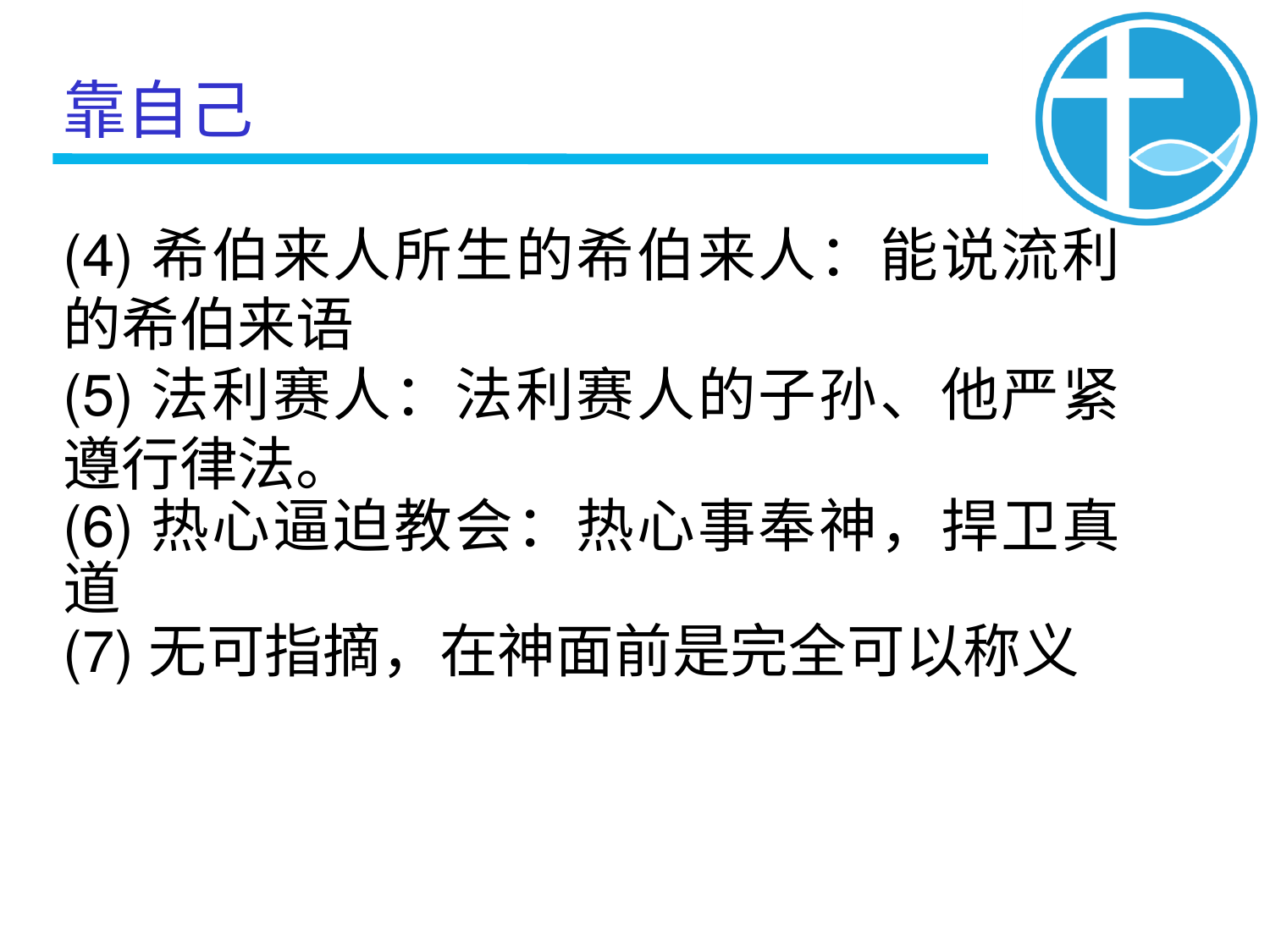

靠自己
(4)希伯来人所生的希伯来人：能说流利的希伯来语
(5)法利赛人：法利赛人的子孙、他严紧遵行律法。
(6)热心逼迫教会：热心事奉神，捍卫真道
(7)无可指摘，在神面前是完全可以称义